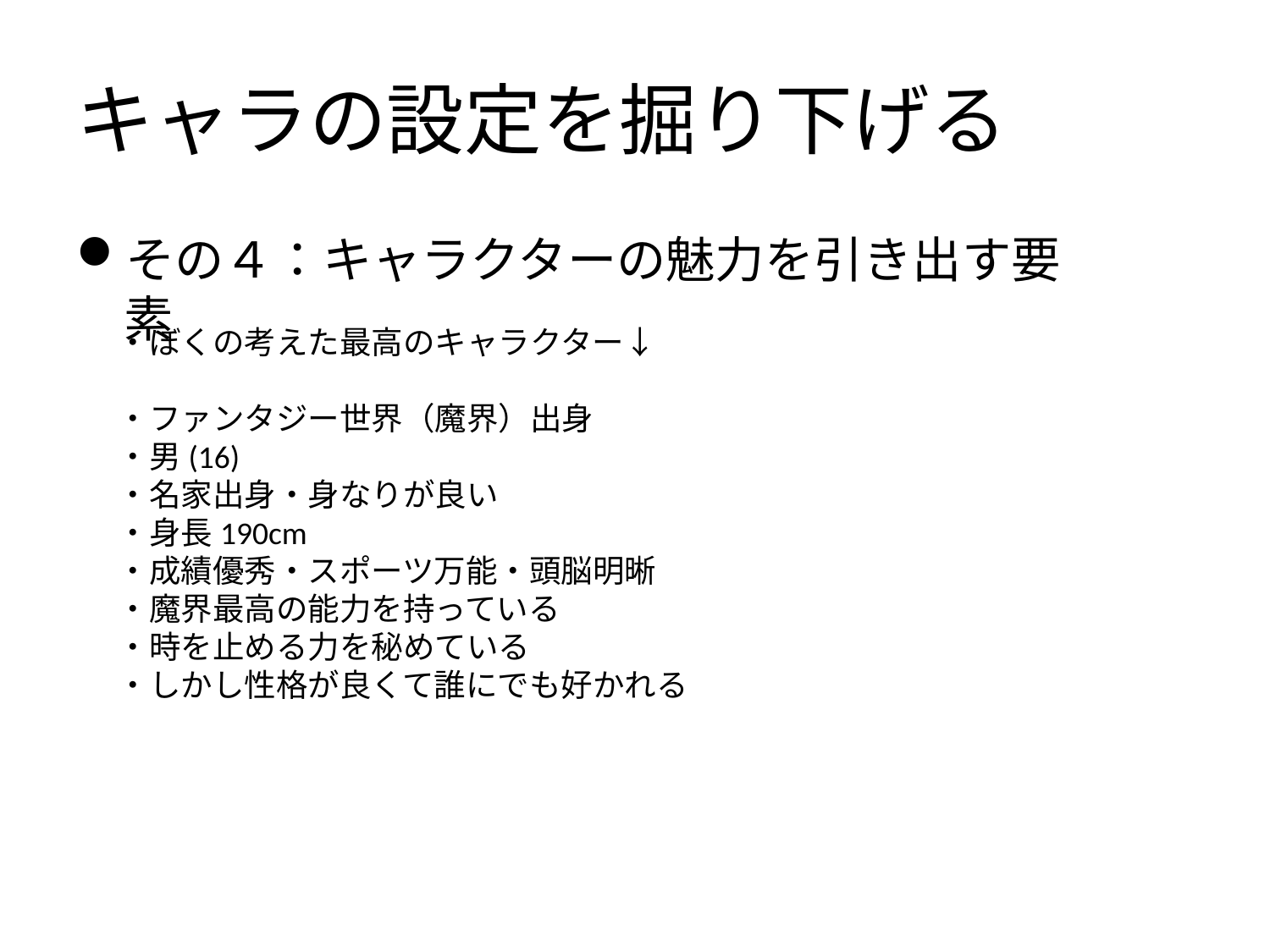

# キャラの設定を掘り下げる
その４：キャラクターの魅力を引き出す要素
・ぼくの考えた最高のキャラクター↓

・ファンタジー世界（魔界）出身
・男(16)
・名家出身・身なりが良い
・身長190cm
・成績優秀・スポーツ万能・頭脳明晰
・魔界最高の能力を持っている
・時を止める力を秘めている
・しかし性格が良くて誰にでも好かれる